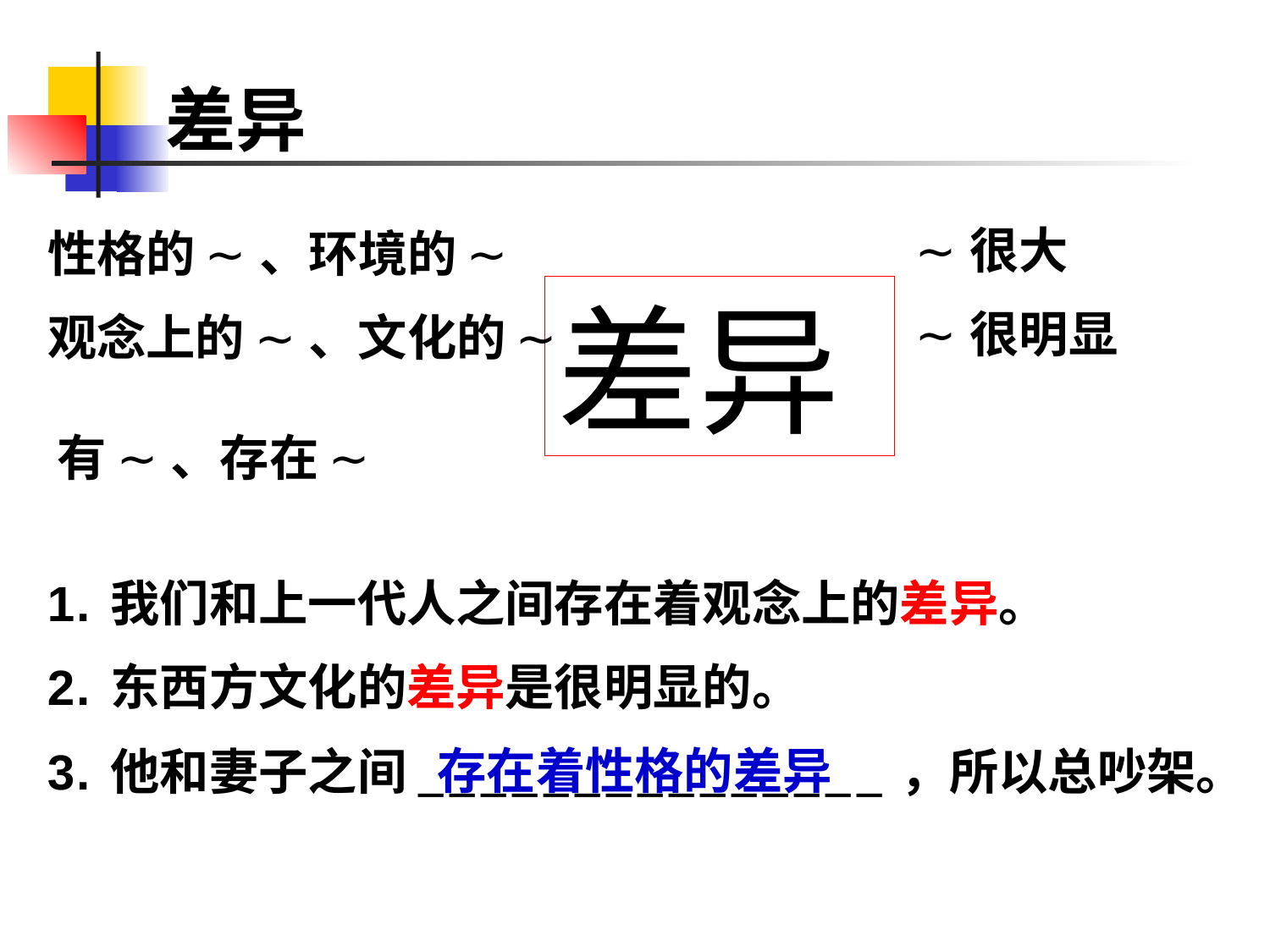

# 差异
~很大
~很明显
性格的~、环境的~
观念上的~、文化的~
差异
有~、存在~
我们和上一代人之间存在着观念上的差异。
东西方文化的差异是很明显的。
他和妻子之间_______________，所以总吵架。
存在着性格的差异